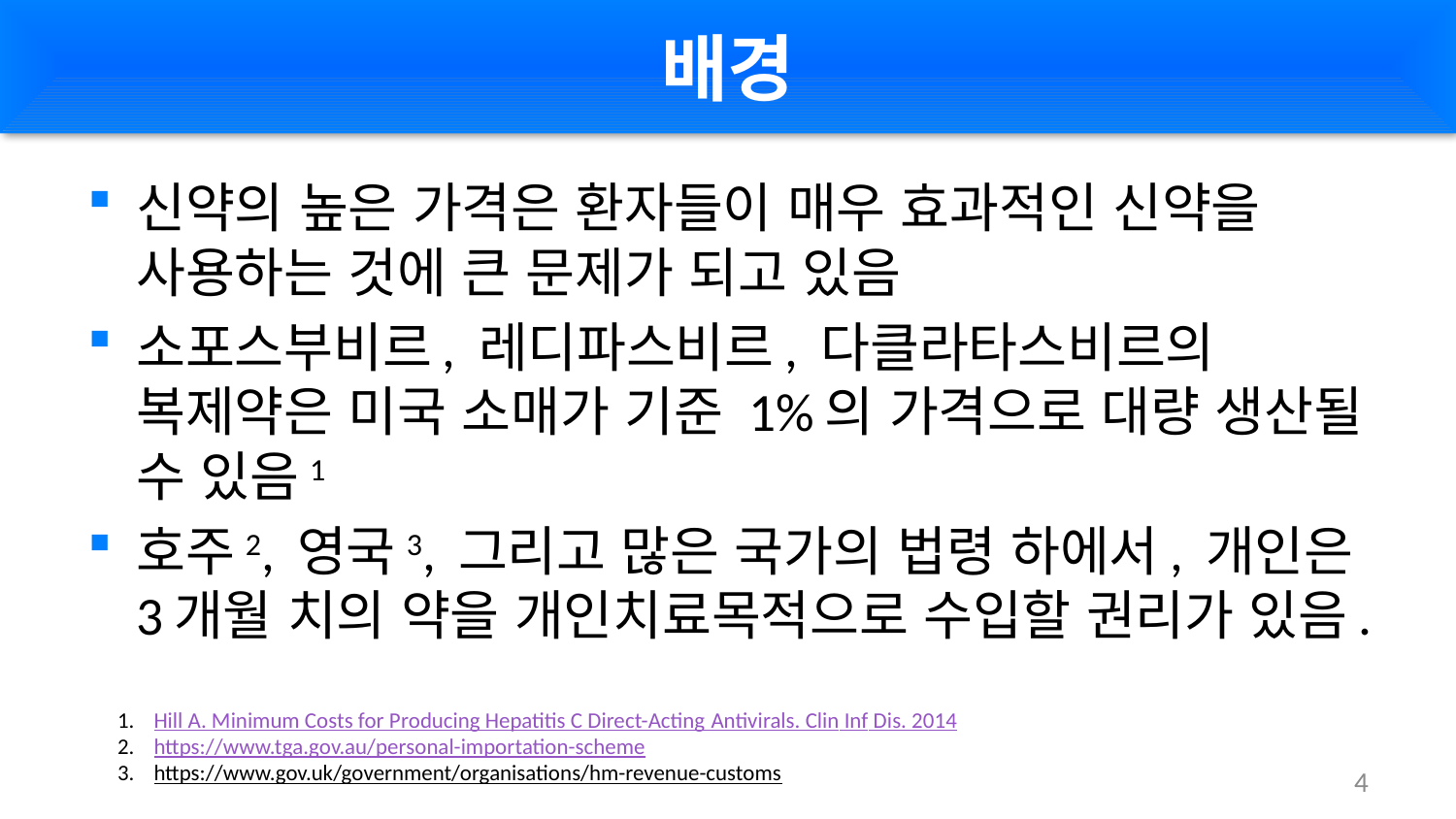

# 배경
신약의 높은 가격은 환자들이 매우 효과적인 신약을 사용하는 것에 큰 문제가 되고 있음
소포스부비르, 레디파스비르, 다클라타스비르의 복제약은 미국 소매가 기준 1%의 가격으로 대량 생산될 수 있음1
호주2, 영국3, 그리고 많은 국가의 법령 하에서, 개인은 3개월 치의 약을 개인치료목적으로 수입할 권리가 있음.

Hill A. Minimum Costs for Producing Hepatitis C Direct-Acting Antivirals. Clin Inf Dis. 2014
https://www.tga.gov.au/personal-importation-scheme
https://www.gov.uk/government/organisations/hm-revenue-customs

4